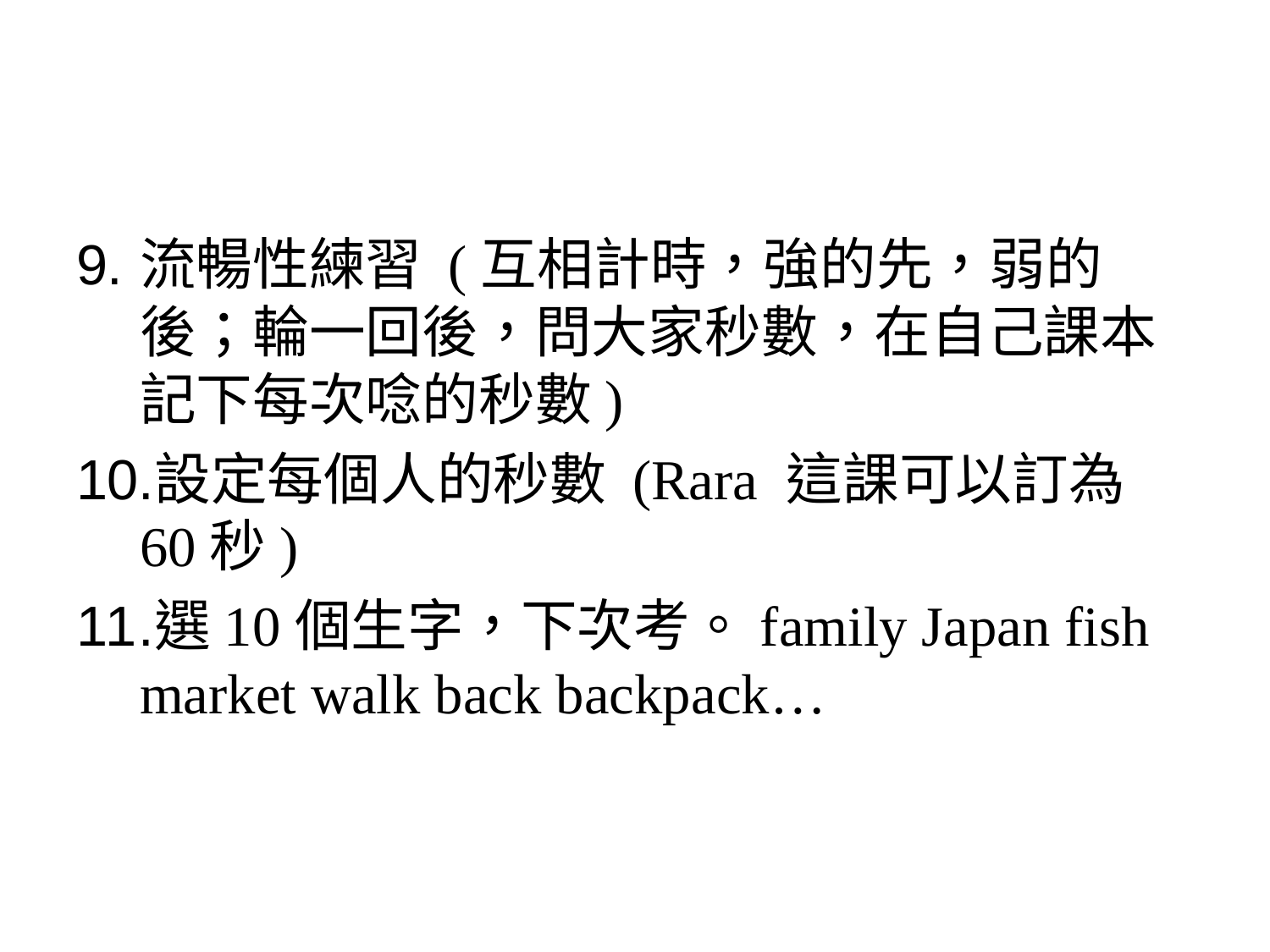

#
流暢性練習 (互相計時，強的先，弱的後；輪一回後，問大家秒數，在自己課本記下每次唸的秒數)
設定每個人的秒數 (Rara 這課可以訂為60秒)
選10個生字，下次考。family Japan fish market walk back backpack…